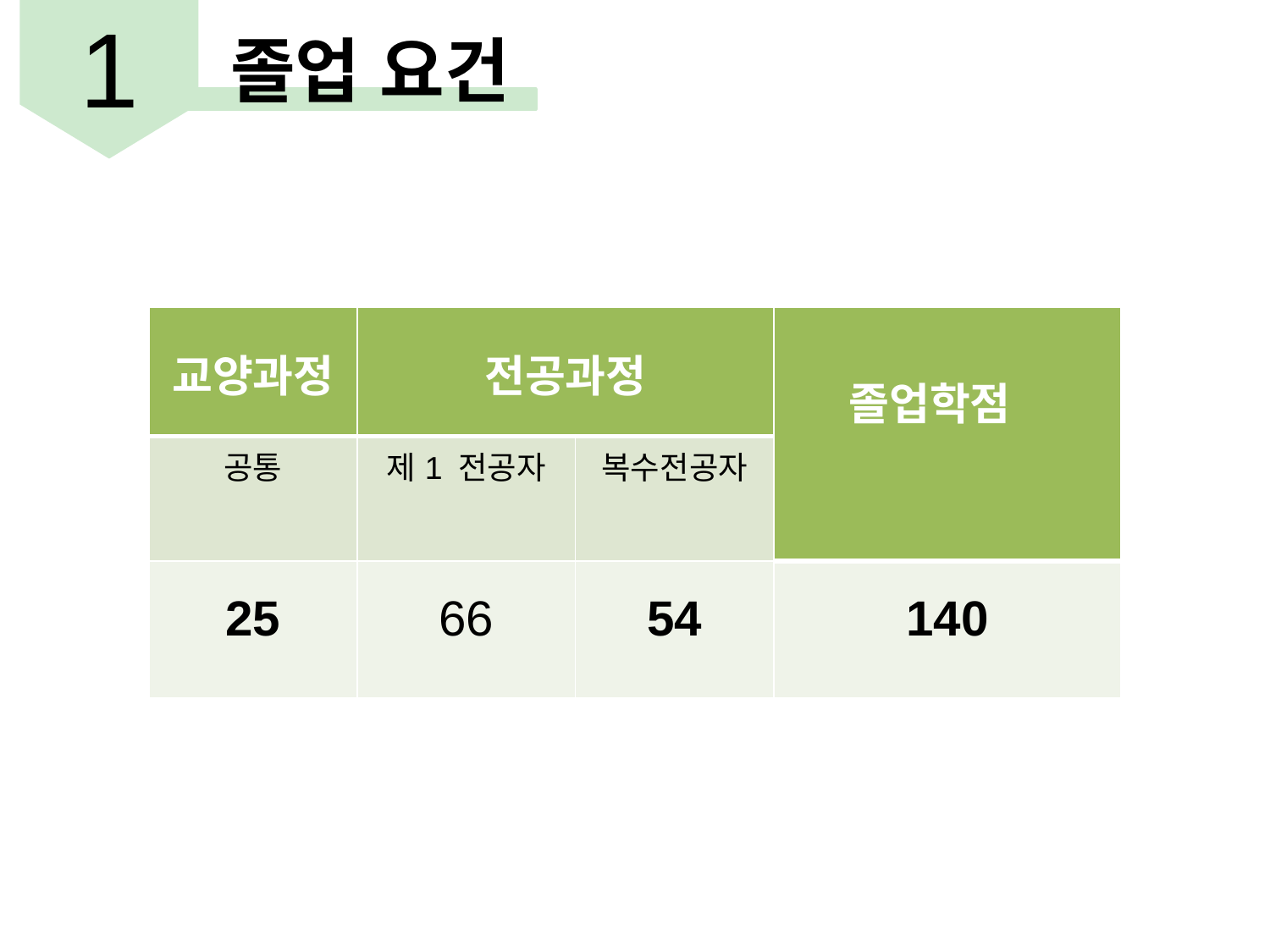

1
졸업 요건

| 교양과정 | 전공과정 |  | 졸업학점 |
| --- | --- | --- | --- |
| 공통 | 제1 전공자 | 복수전공자 |  |
| 25 | 66 | 54 | 140 |